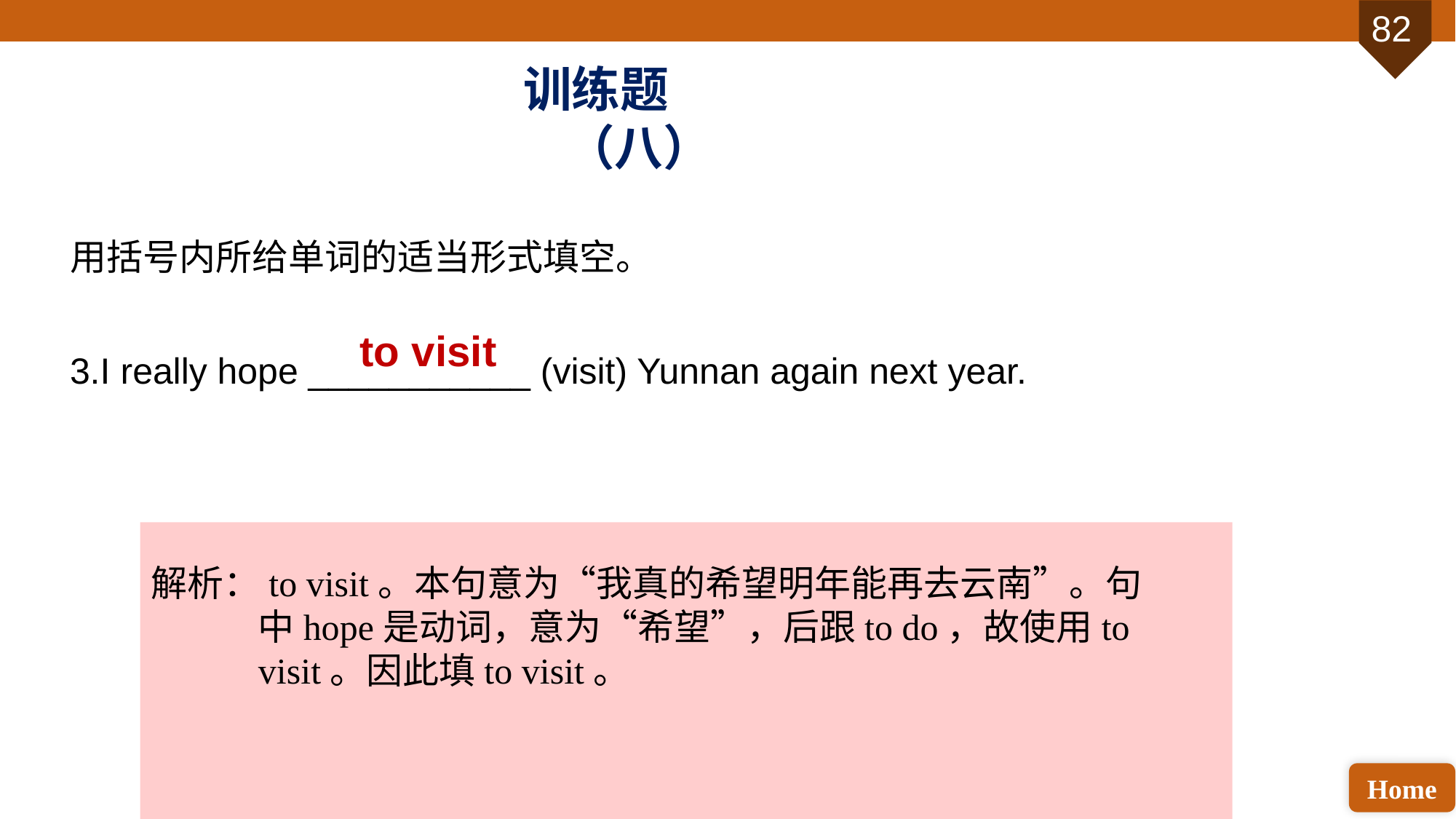

训练题（八）
用括号内所给单词的适当形式填空。

3.I really hope ___________ (visit) Yunnan again next year.
to visit

解析：to visit。本句意为“我真的希望明年能再去云南”。句中hope是动词，意为“希望”，后跟to do，故使用to visit。因此填to visit。